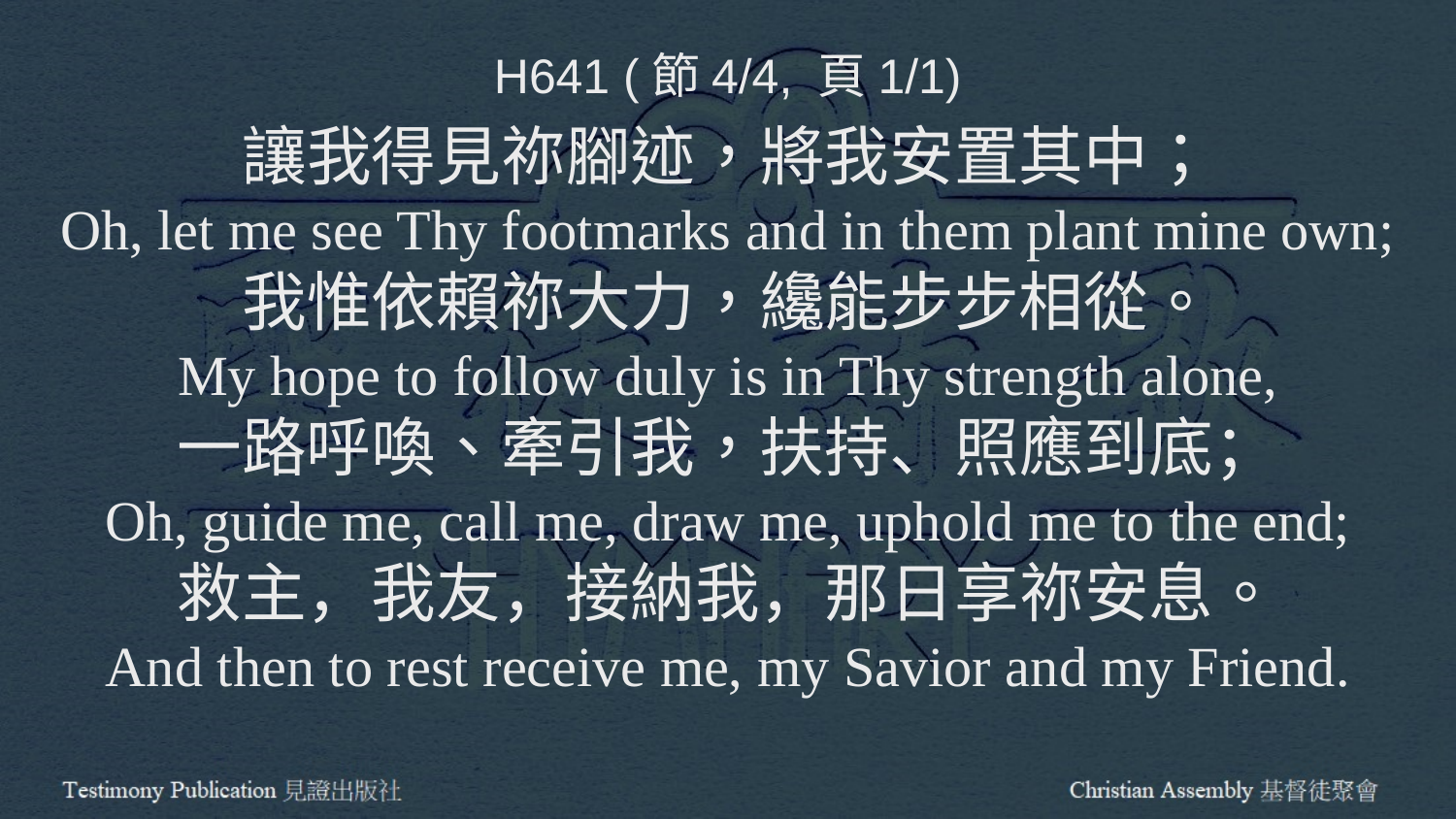

H641 (節4/4, 頁1/1)
讓我得見祢腳迹，將我安置其中；
Oh, let me see Thy footmarks and in them plant mine own;
我惟依賴祢大力，纔能步步相從。
My hope to follow duly is in Thy strength alone,
一路呼喚、牽引我，扶持、照應到底；
Oh, guide me, call me, draw me, uphold me to the end;
救主，我友，接納我，那日享祢安息。
And then to rest receive me, my Savior and my Friend.